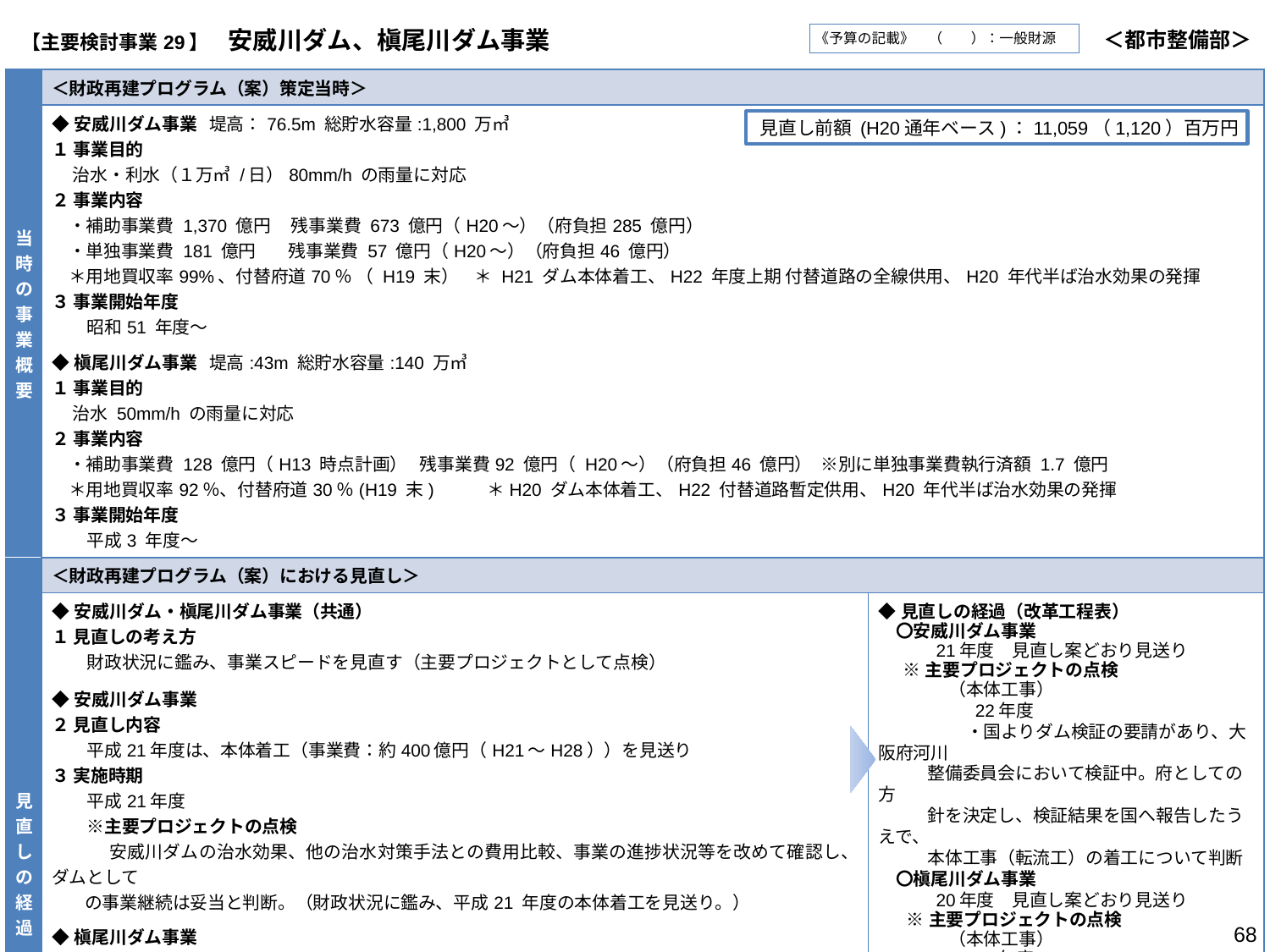

| 【主要検討事業29】　安威川ダム、槇尾川ダム事業 | ＜都市整備部＞ |
| --- | --- |
《予算の記載》　（　　）：一般財源
| 当時の事業概要 | ＜財政再建プログラム（案）策定当時＞ |  |
| --- | --- | --- |
|  | ◆安威川ダム事業 堤高：76.5m 総貯水容量:1,800 万㎥ １ 事業目的 治水・利水（１万㎥ /日）80mm/h の雨量に対応 ２ 事業内容 ・補助事業費 1,370 億円 残事業費 673 億円（H20～）（府負担285 億円） ・単独事業費 181 億円 残事業費 57 億円（H20～）（府負担46 億円） ＊用地買収率99%、付替府道70％ （ H19 末） ＊ H21 ダム本体着工、H22 年度上期 付替道路の全線供用、H20 年代半ば治水効果の発揮 ３ 事業開始年度 　　昭和51 年度～ ◆槇尾川ダム事業 堤高:43m 総貯水容量:140 万㎥ １ 事業目的 治水 50mm/h の雨量に対応 ２ 事業内容 ・補助事業費 128 億円（H13 時点計画） 残事業費92 億円（ H20～）（府負担46 億円） ※別に単独事業費執行済額 1.7 億円 ＊用地買収率92％、付替府道30％(H19 末) ＊H20 ダム本体着工、H22 付替道路暫定供用、H20 年代半ば治水効果の発揮 ３ 事業開始年度 　　平成3 年度～ |  |
| 見直しの経過 | ＜財政再建プログラム（案）における見直し＞ |  |
|  | ◆安威川ダム・槇尾川ダム事業（共通） １ 見直しの考え方 　　財政状況に鑑み、事業スピードを見直す（主要プロジェクトとして点検） ◆安威川ダム事業 ２ 見直し内容 　　平成21年度は、本体着工（事業費：約400億円（H21～H28））を見送り ３ 実施時期 　　平成21年度 　　※主要プロジェクトの点検 　　　 安威川ダムの治水効果、他の治水対策手法との費用比較、事業の進捗状況等を改めて確認し、ダムとして の事業継続は妥当と判断。（財政状況に鑑み、平成21 年度の本体着工を見送り。） ◆槇尾川ダム事業 ２ 見直し内容 　　平成20年度は、本体着工（事業費：36.8億円（H20～H26））を見送り ３ 実施時期 　　平成20年度 ※主要検討プロジェクトの点検 　　　 槇尾川ダムの治水効果、他の治水対策手法との費用比較、事業の進捗状況等を改めて確認し、ダムとしての 事業継続は妥当と判断。（財政状況に鑑み、平成20 年度の本体着工を見送り。） | ◆見直しの経過（改革工程表） 　〇安威川ダム事業 　　　21年度　見直し案どおり見送り ※主要プロジェクトの点検 　　　　（本体工事） 　　　　　 22年度 　　　　　・国よりダム検証の要請があり、大阪府河川 整備委員会において検証中。府としての方 針を決定し、検証結果を国へ報告したうえで、 本体工事（転流工）の着工について判断 　〇槇尾川ダム事業 　　　20年度　見直し案どおり見送り ※主要プロジェクトの点検 　　　　（本体工事） 　　　　　 22年度 　　　　　・槇尾川の治水対策について、住民との意 　　　　　　見交換を行い、専門家等の意見も踏まえ、 　　　　　　23年2月の戦略本部会議において「ダム 　　　　　　に頼らない河川改修」とすることに決定 【効果額（百万円）】⑳4　㉑77　㉒ – |
見直し前額 (H20通年ベース)：11,059（1,120）百万円

68